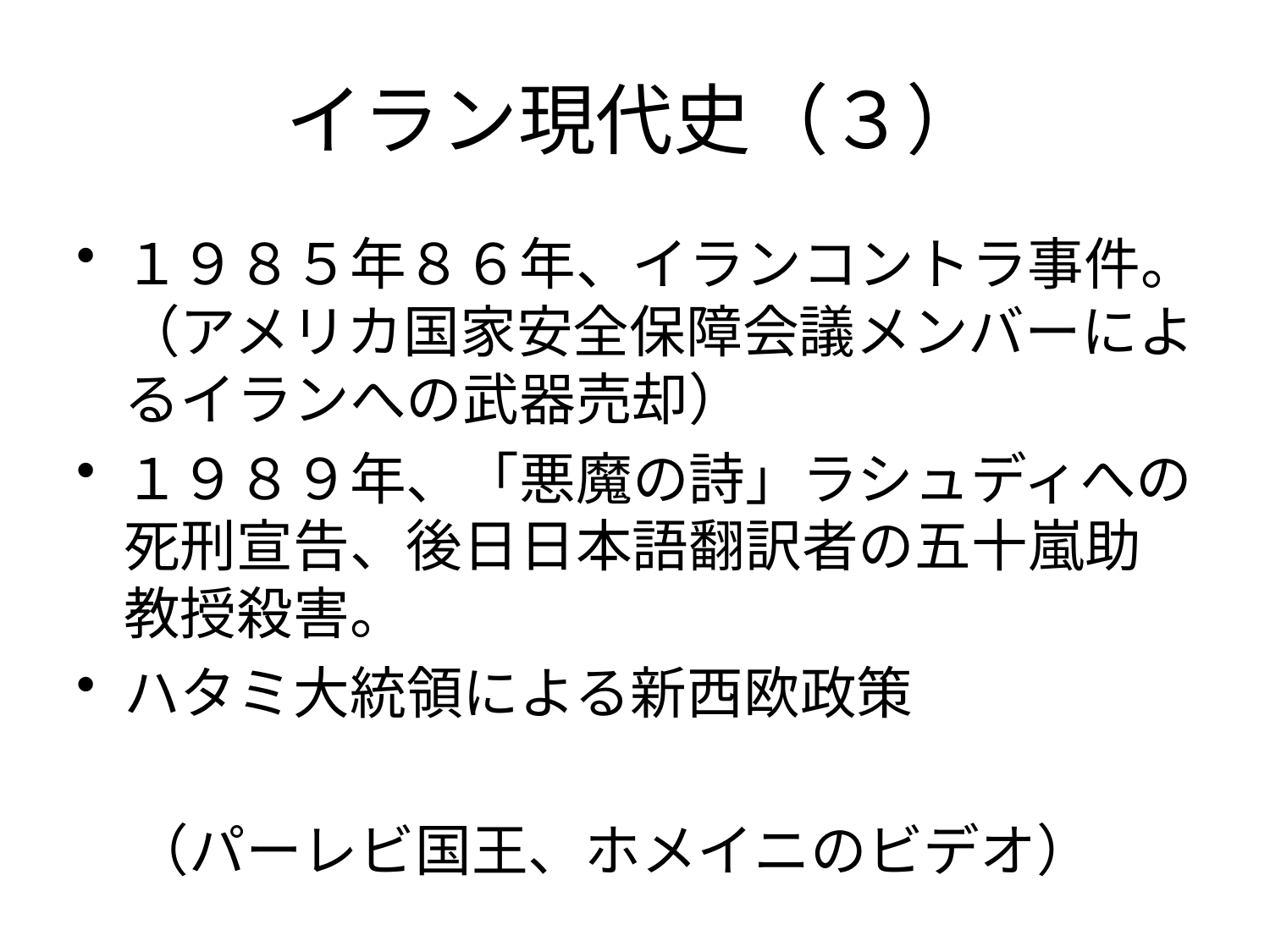

# イラン現代史（３）
１９８５年８６年、イランコントラ事件。（アメリカ国家安全保障会議メンバーによるイランへの武器売却）
１９８９年、「悪魔の詩」ラシュディへの死刑宣告、後日日本語翻訳者の五十嵐助教授殺害。
ハタミ大統領による新西欧政策

　（パーレビ国王、ホメイニのビデオ）